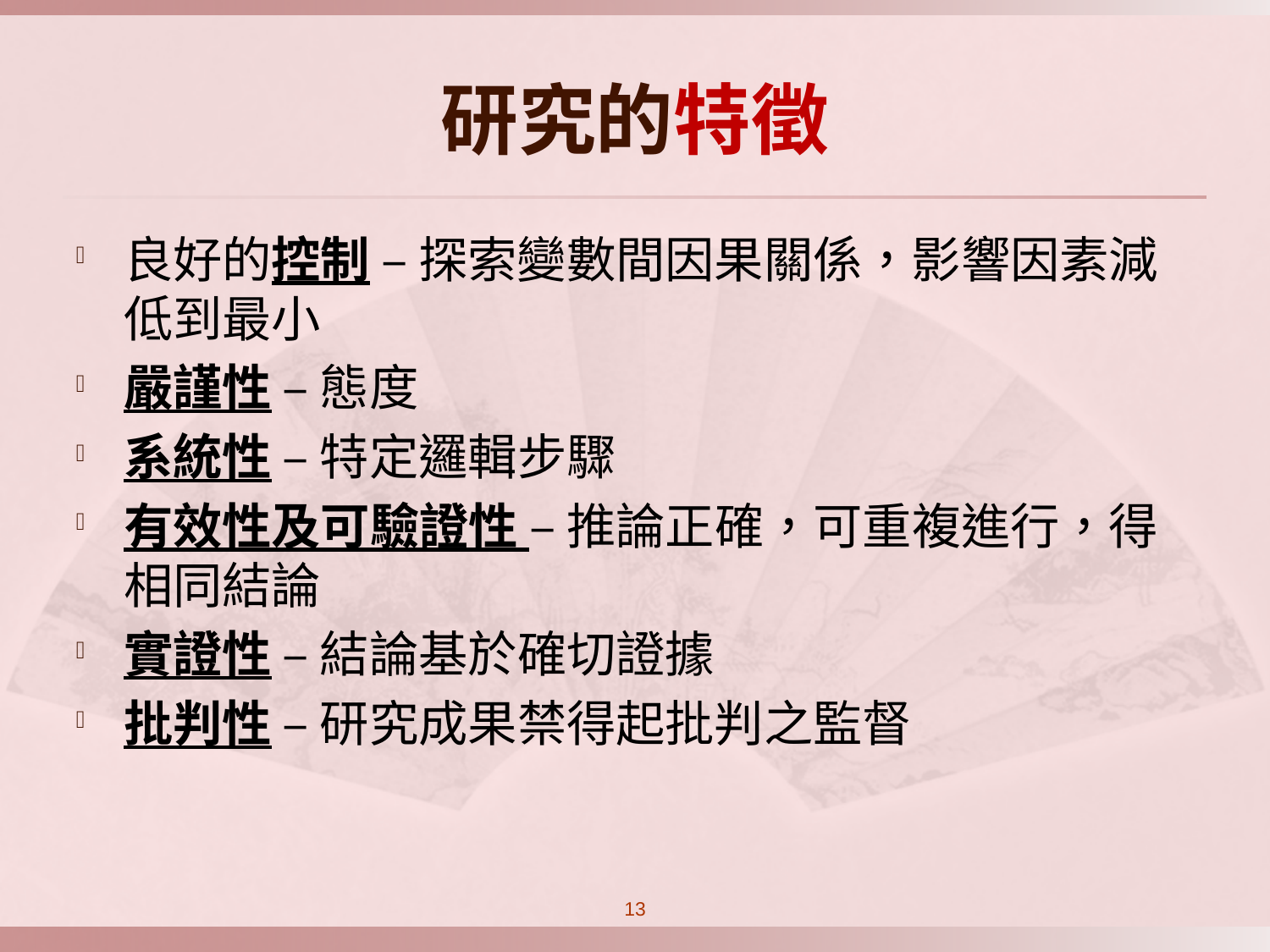

# 研究的特徵
良好的控制 – 探索變數間因果關係，影響因素減低到最小
嚴謹性 – 態度
系統性 – 特定邏輯步驟
有效性及可驗證性 – 推論正確，可重複進行，得相同結論
實證性 – 結論基於確切證據
批判性 – 研究成果禁得起批判之監督
13